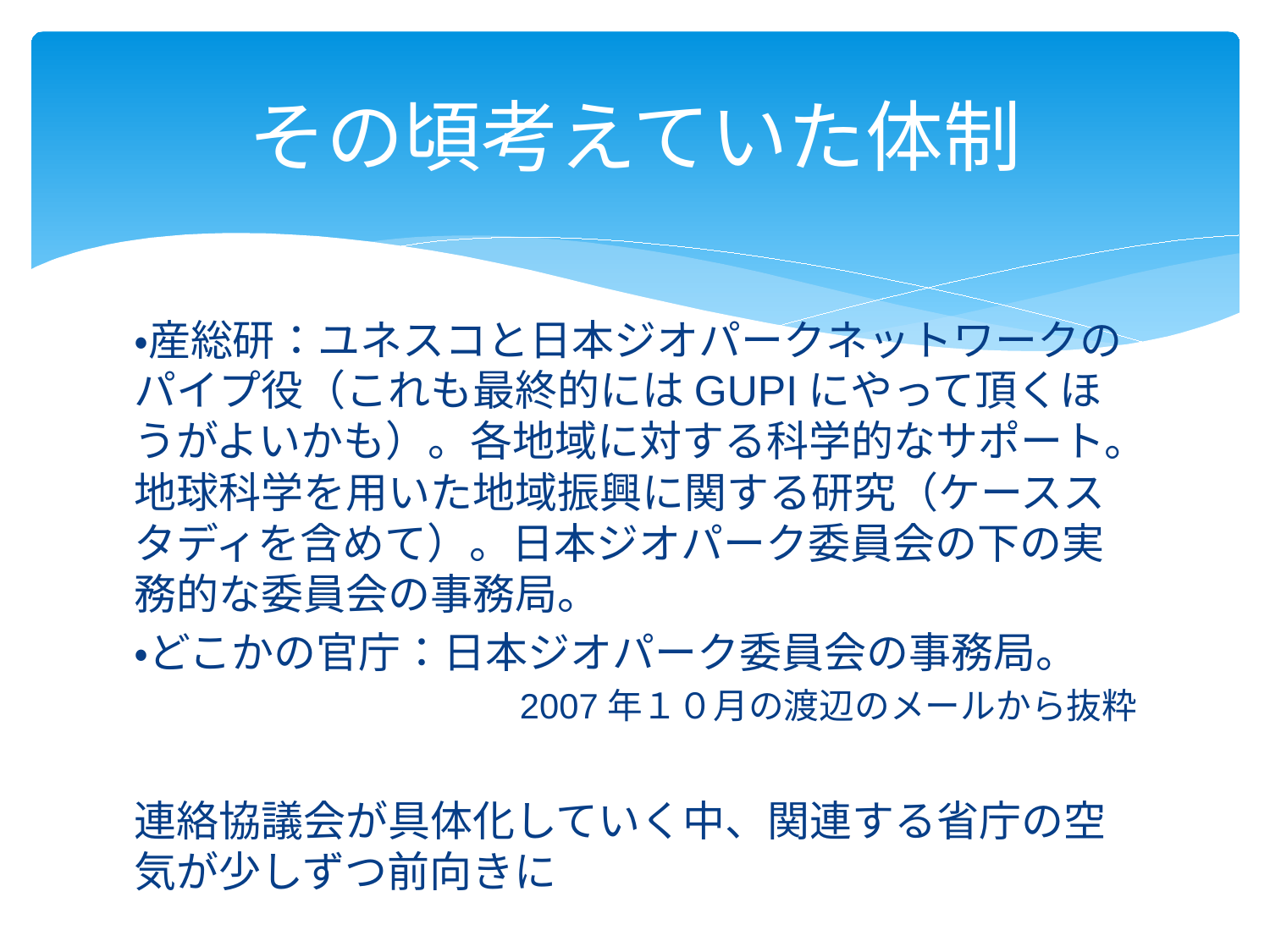

# その頃考えていた体制
・産総研：ユネスコと日本ジオパークネットワークのパイプ役（これも最終的にはGUPIにやって頂くほうがよいかも）。各地域に対する科学的なサポート。地球科学を用いた地域振興に関する研究（ケーススタディを含めて）。日本ジオパーク委員会の下の実務的な委員会の事務局。
・どこかの官庁：日本ジオパーク委員会の事務局。
2007年１０月の渡辺のメールから抜粋

連絡協議会が具体化していく中、関連する省庁の空気が少しずつ前向きに